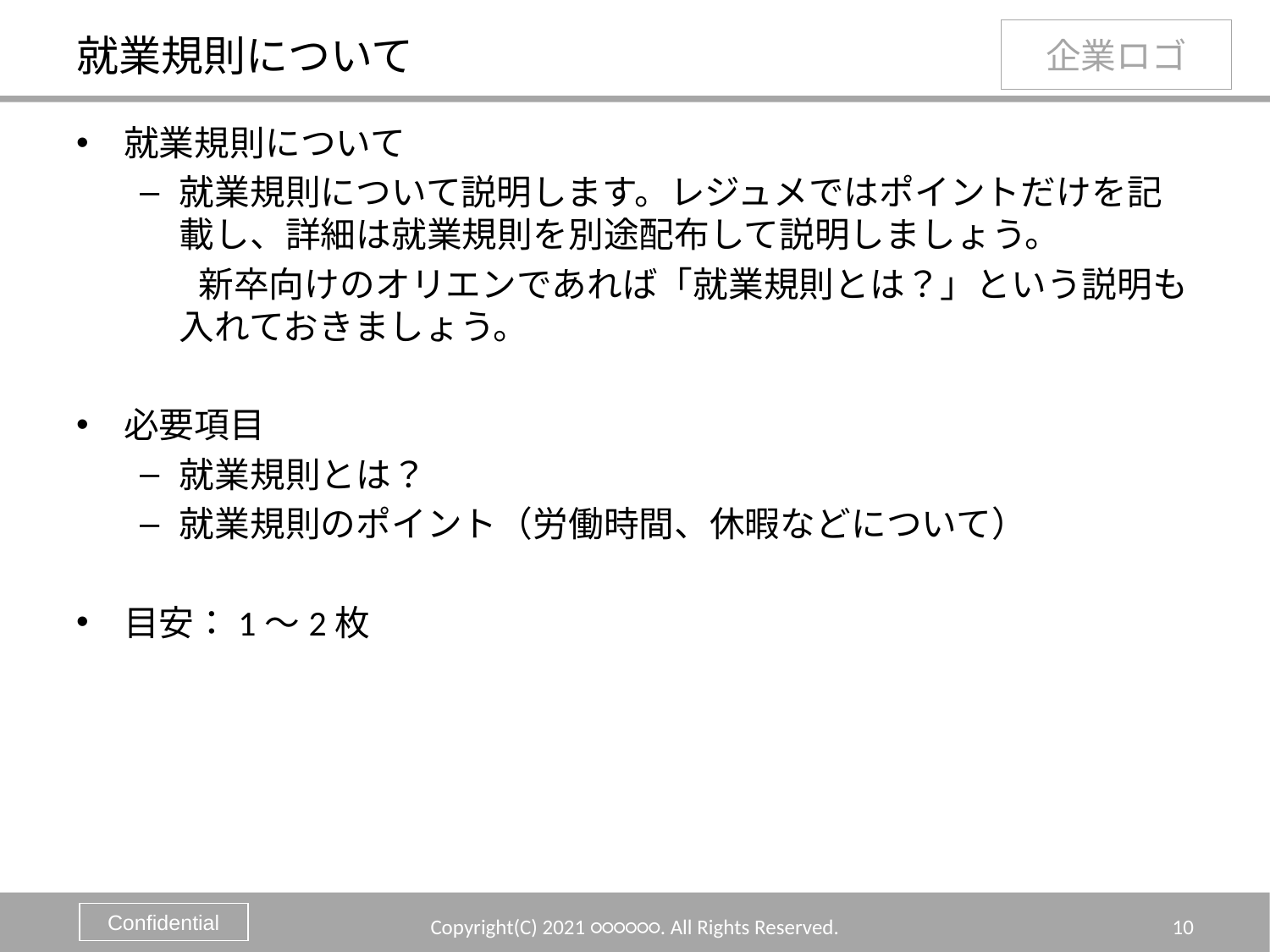

# 就業規則について
就業規則について
就業規則について説明します。レジュメではポイントだけを記載し、詳細は就業規則を別途配布して説明しましょう。
　   新卒向けのオリエンであれば「就業規則とは？」という説明も入れておきましょう。

必要項目
就業規則とは？
就業規則のポイント（労働時間、休暇などについて）

目安：1～2枚
Copyright(C) 2021 ○○○○○○. All Rights Reserved.
10